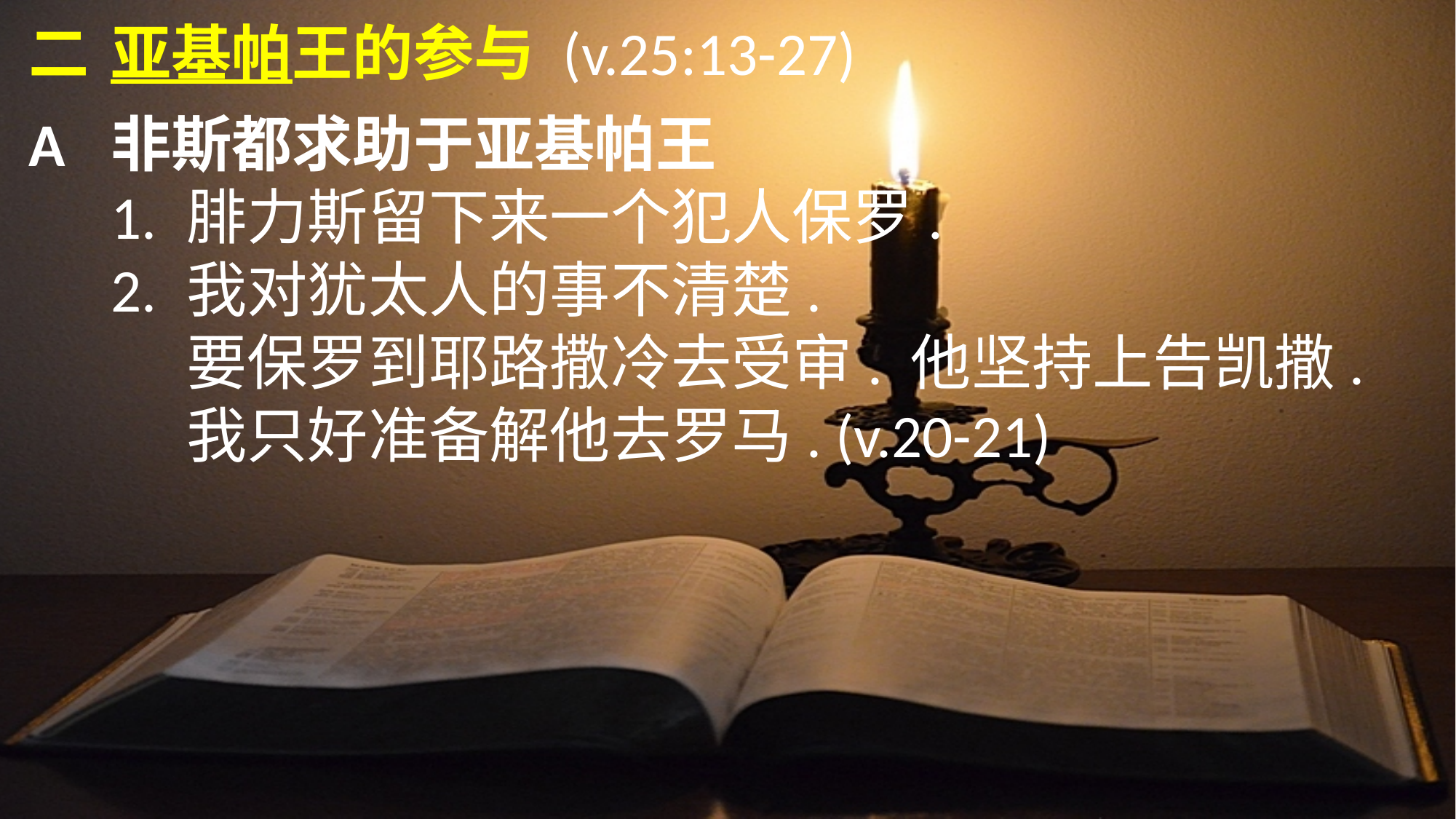

二	亚基帕王的参与 (v.25:13-27)
A	非斯都求助于亚基帕王
	1.	腓力斯留下来一个犯人保罗.
	2.	我对犹太人的事不清楚.
		要保罗到耶路撒冷去受审. 他坚持上告凯撒.
		我只好准备解他去罗马. (v.20-21)